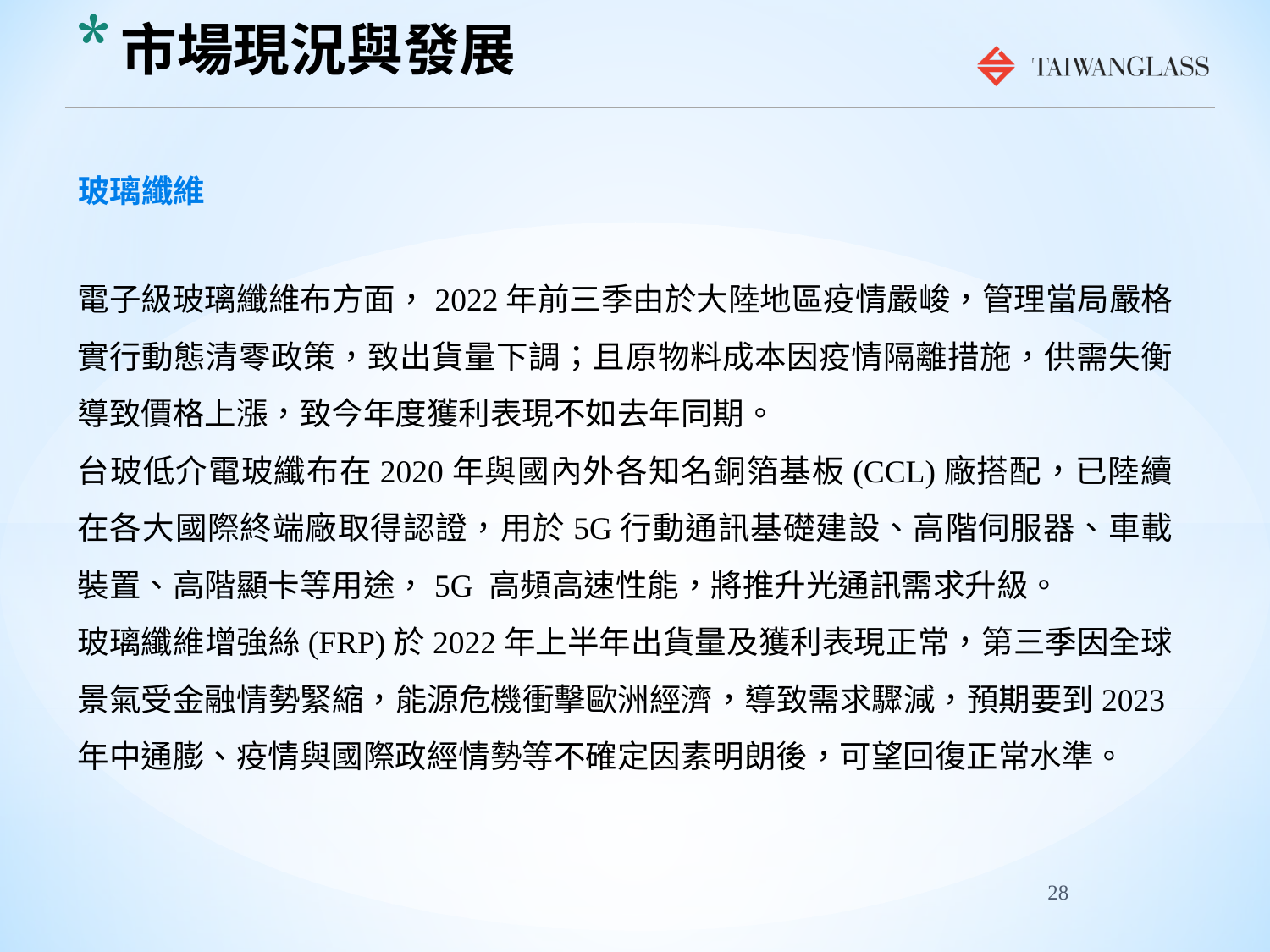

# 市場現況與發展
玻璃纖維
電子級玻璃纖維布方面，2022年前三季由於大陸地區疫情嚴峻，管理當局嚴格實行動態清零政策，致出貨量下調；且原物料成本因疫情隔離措施，供需失衡導致價格上漲，致今年度獲利表現不如去年同期。
台玻低介電玻纖布在2020年與國內外各知名銅箔基板(CCL)廠搭配，已陸續在各大國際終端廠取得認證，用於5G行動通訊基礎建設、高階伺服器、車載裝置、高階顯卡等用途，5G 高頻高速性能，將推升光通訊需求升級。
玻璃纖維增強絲(FRP)於2022年上半年出貨量及獲利表現正常，第三季因全球景氣受金融情勢緊縮，能源危機衝擊歐洲經濟，導致需求驟減，預期要到2023年中通膨、疫情與國際政經情勢等不確定因素明朗後，可望回復正常水準。
28